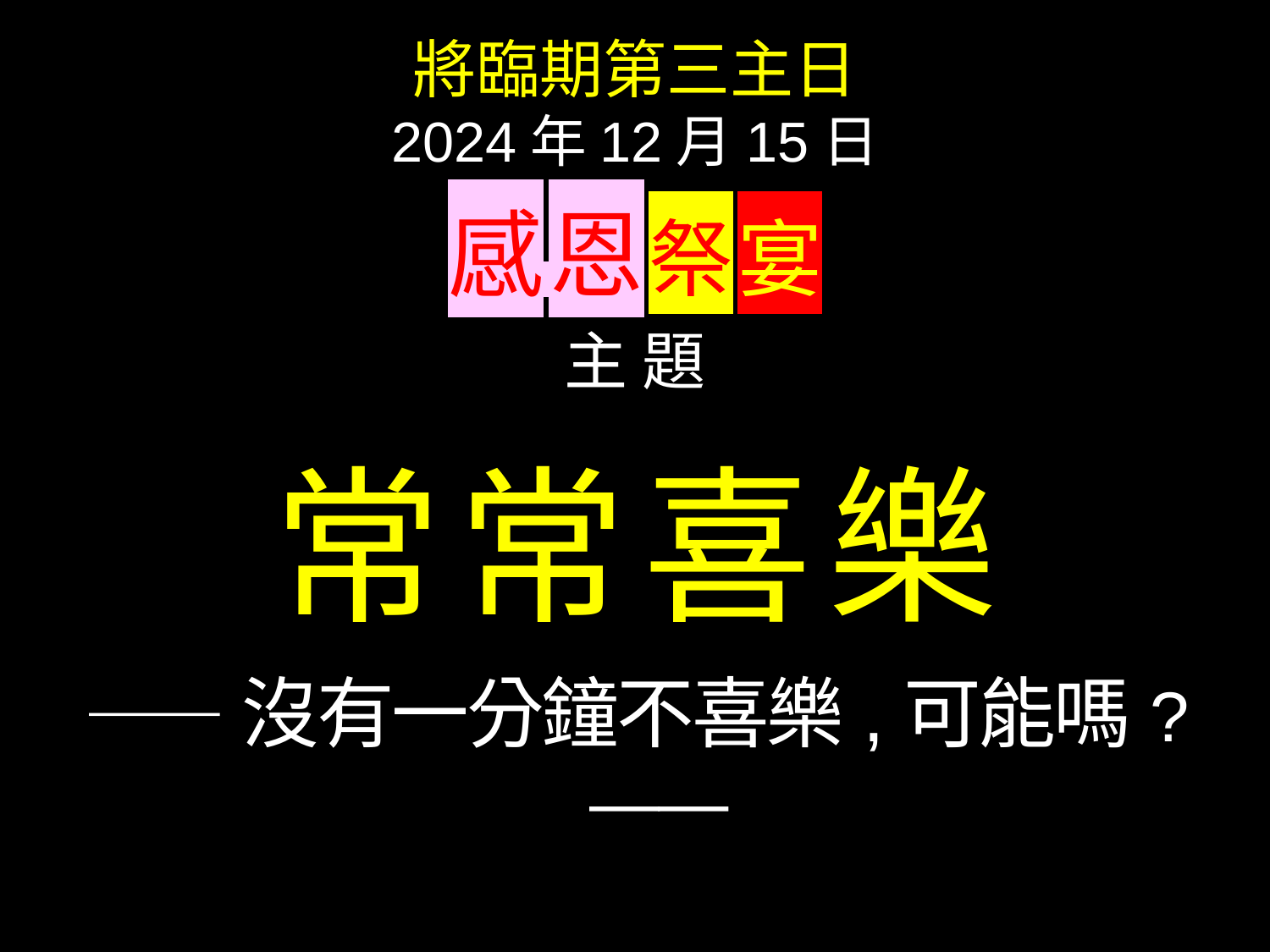

將臨期第三主日
2024年12月15日
感 恩 祭 宴

主 題
常常喜樂
——沒有一分鐘不喜樂,可能嗎?——